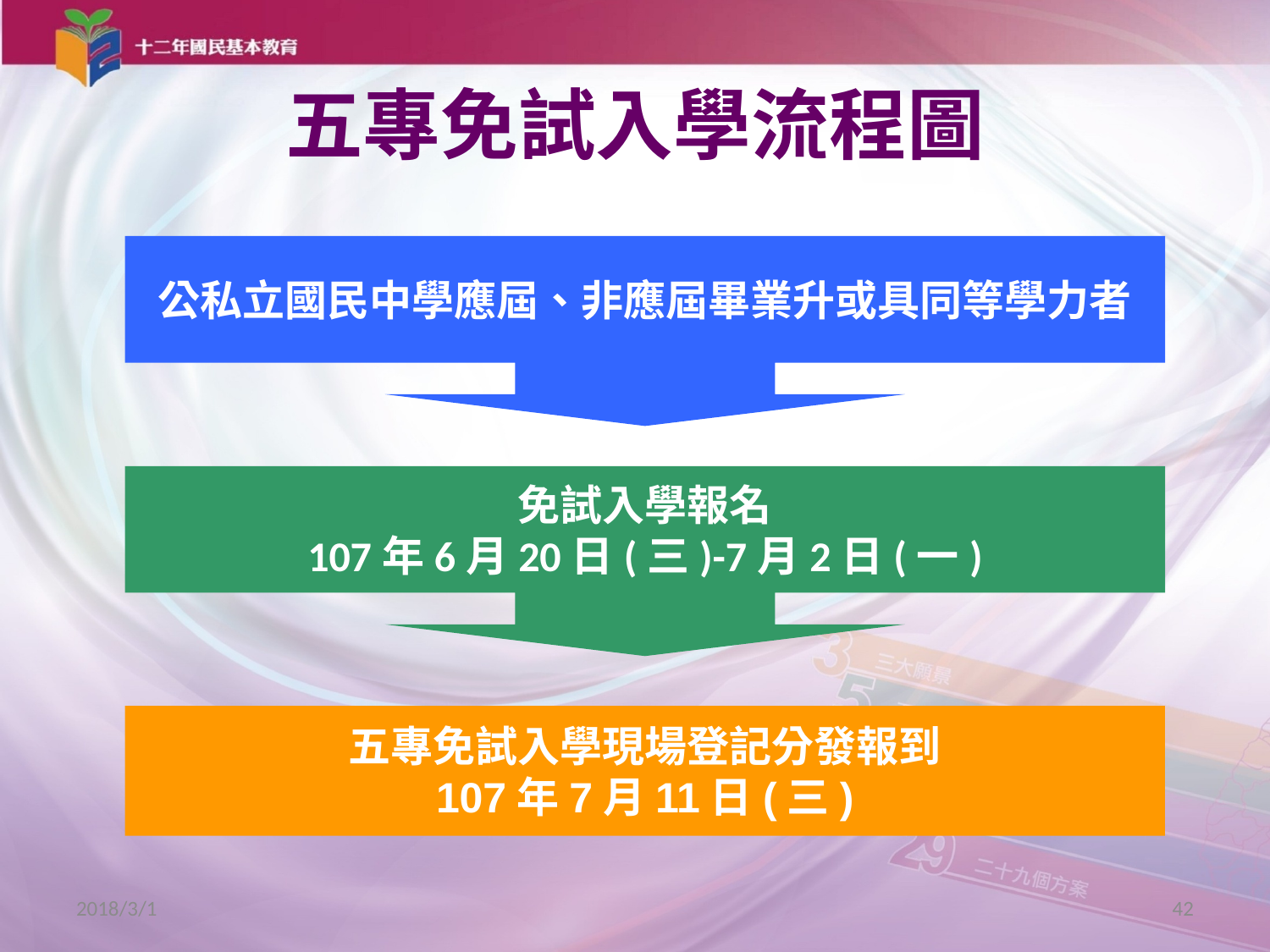

# 五專免試入學流程圖
公私立國民中學應屆、非應屆畢業升或具同等學力者
免試入學報名
107年6月20日(三)-7月2日(一)
五專免試入學現場登記分發報到
107年7月11日(三)
2018/3/1
42